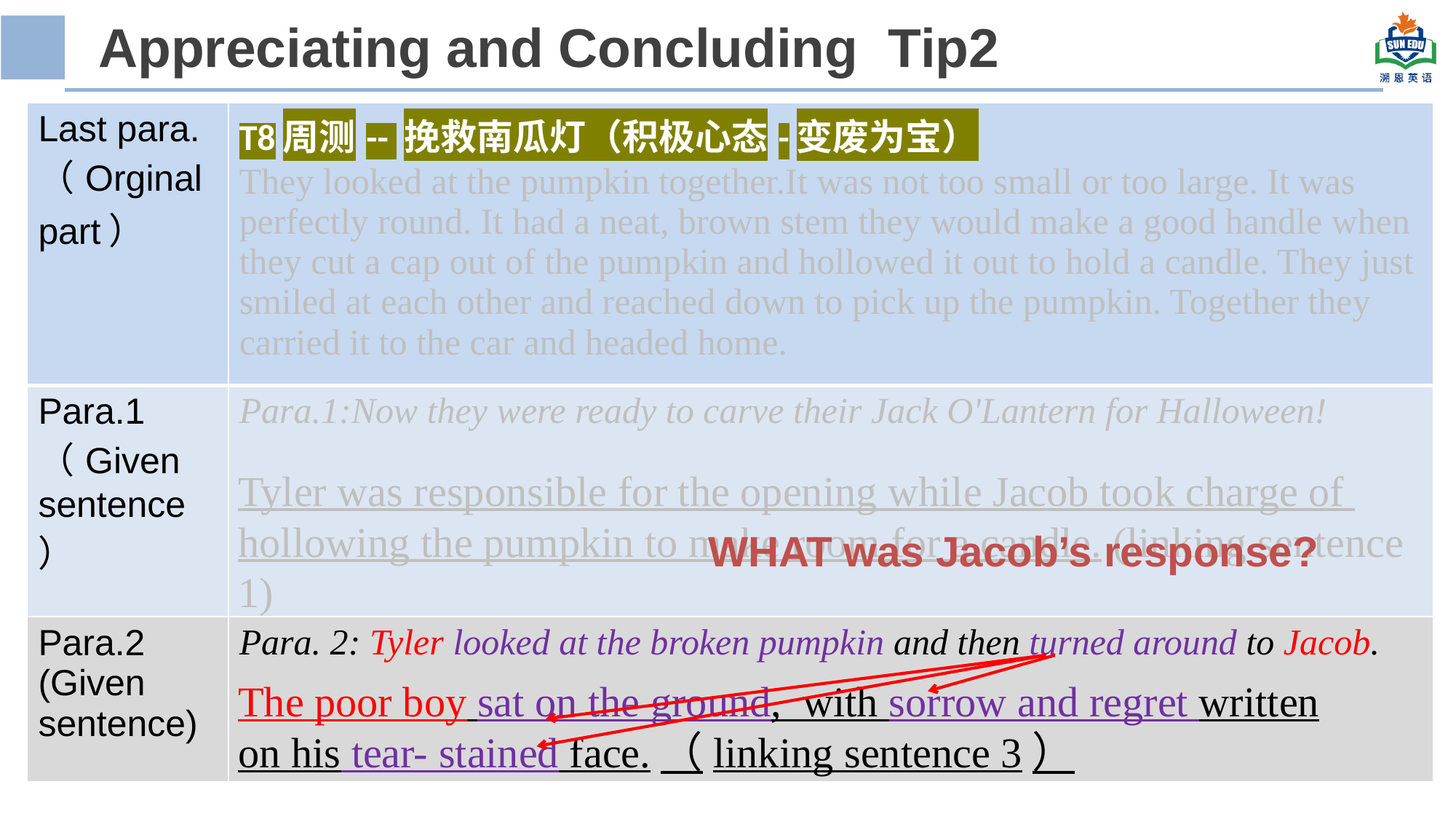

Appreciating and Concluding  Tip2

| Last para.（Orginal part） | T8周测-- 挽救南瓜灯（积极心态-变废为宝） They looked at the pumpkin together.It was not too small or too large. It was perfectly round. It had a neat, brown stem they would make a good handle when they cut a cap out of the pumpkin and hollowed it out to hold a candle. They just smiled at each other and reached down to pick up the pumpkin. Together they carried it to the car and headed home. |
| --- | --- |
| Para.1 （Given sentence） | Para.1:Now they were ready to carve their Jack O'Lantern for Halloween! |
| Para.2 (Given sentence) | Para. 2: Tyler looked at the broken pumpkin and then turned around to Jacob. |

Tyler was responsible for the opening while Jacob took charge of
hollowing the pumpkin to make room for a candle. (linking sentence 1)
WHAT was Jacob’s response?
The poor boy sat on the ground,  with sorrow and regret written on his tear- stained face.（linking sentence 3）